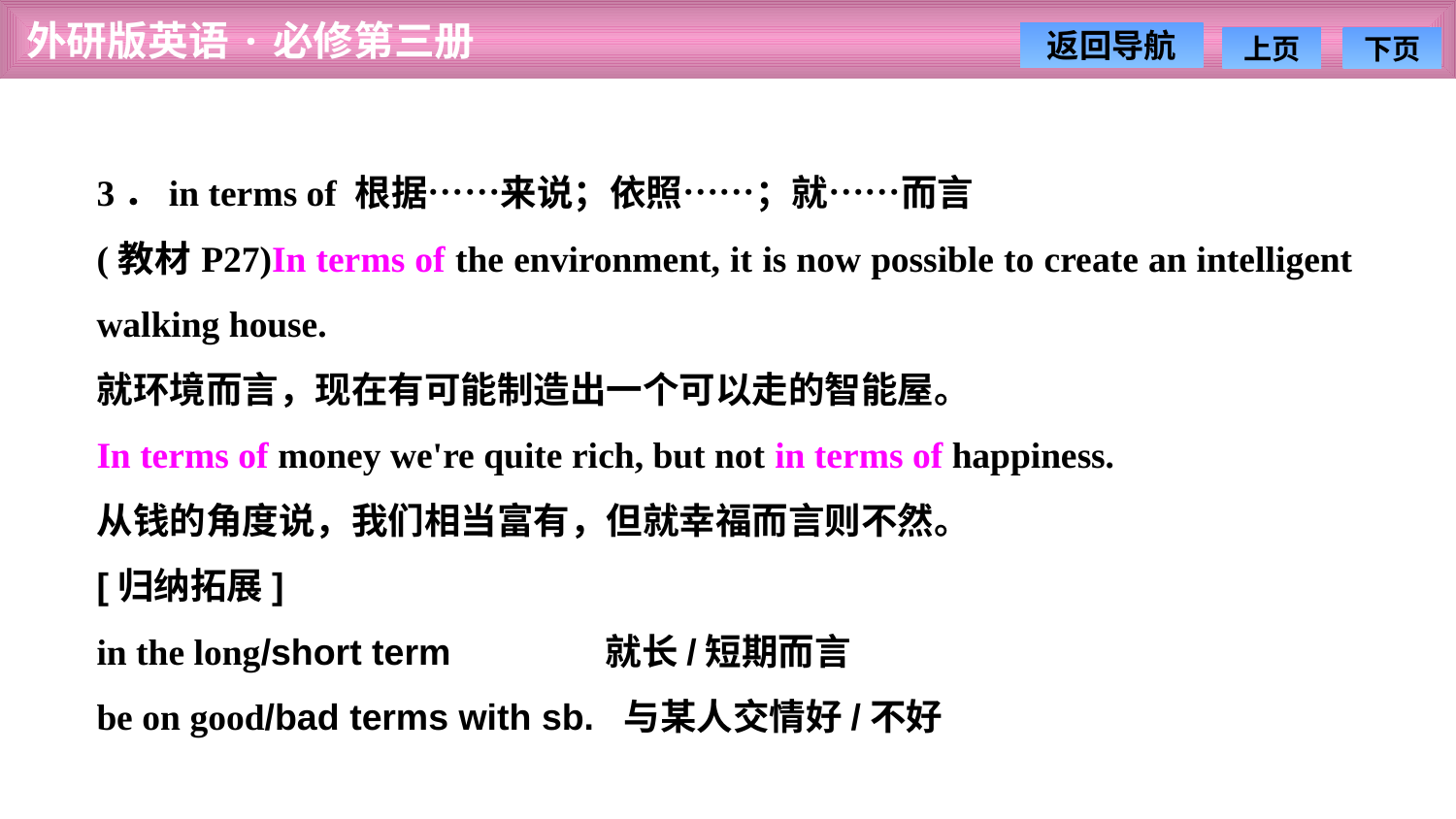

3．in terms of 根据……来说；依照……；就……而言
(教材P27)In terms of the environment, it is now possible to create an intelligent walking house.
就环境而言，现在有可能制造出一个可以走的智能屋。
In terms of money we're quite rich, but not in terms of happiness.
从钱的角度说，我们相当富有，但就幸福而言则不然。
[归纳拓展]
in the long/short term　　　　就长/短期而言
be on good/bad terms with sb.  与某人交情好/不好